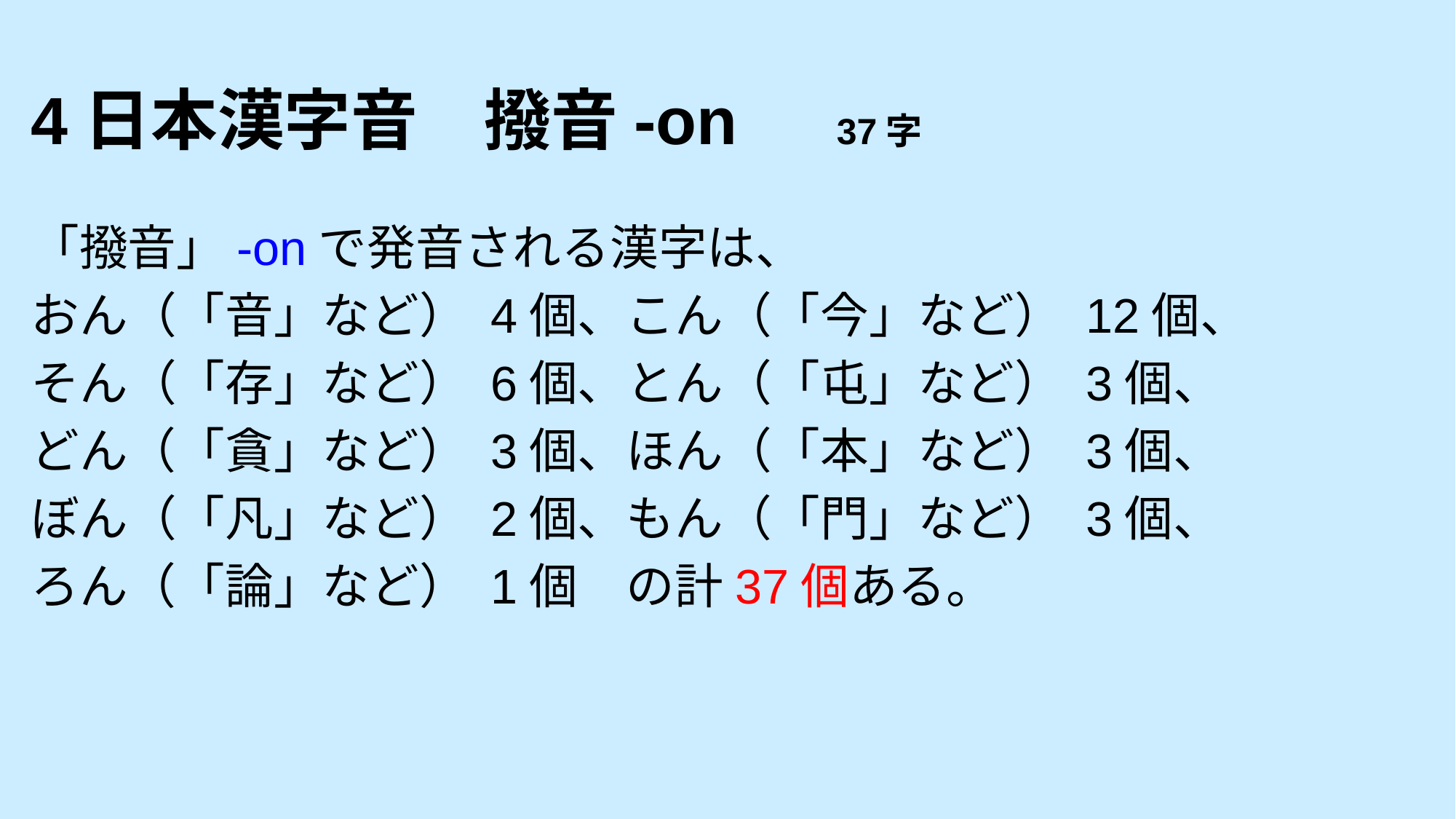

# 4日本漢字音　撥音-on　37字
「撥音」-onで発音される漢字は、
おん（「音」など） 4個、こん（「今」など） 12個、
そん（「存」など） 6個、とん（「屯」など） 3個、
どん（「貪」など） 3個、ほん（「本」など） 3個、
ぼん（「凡」など） 2個、もん（「門」など） 3個、
ろん（「論」など） 1個　の計37個ある。